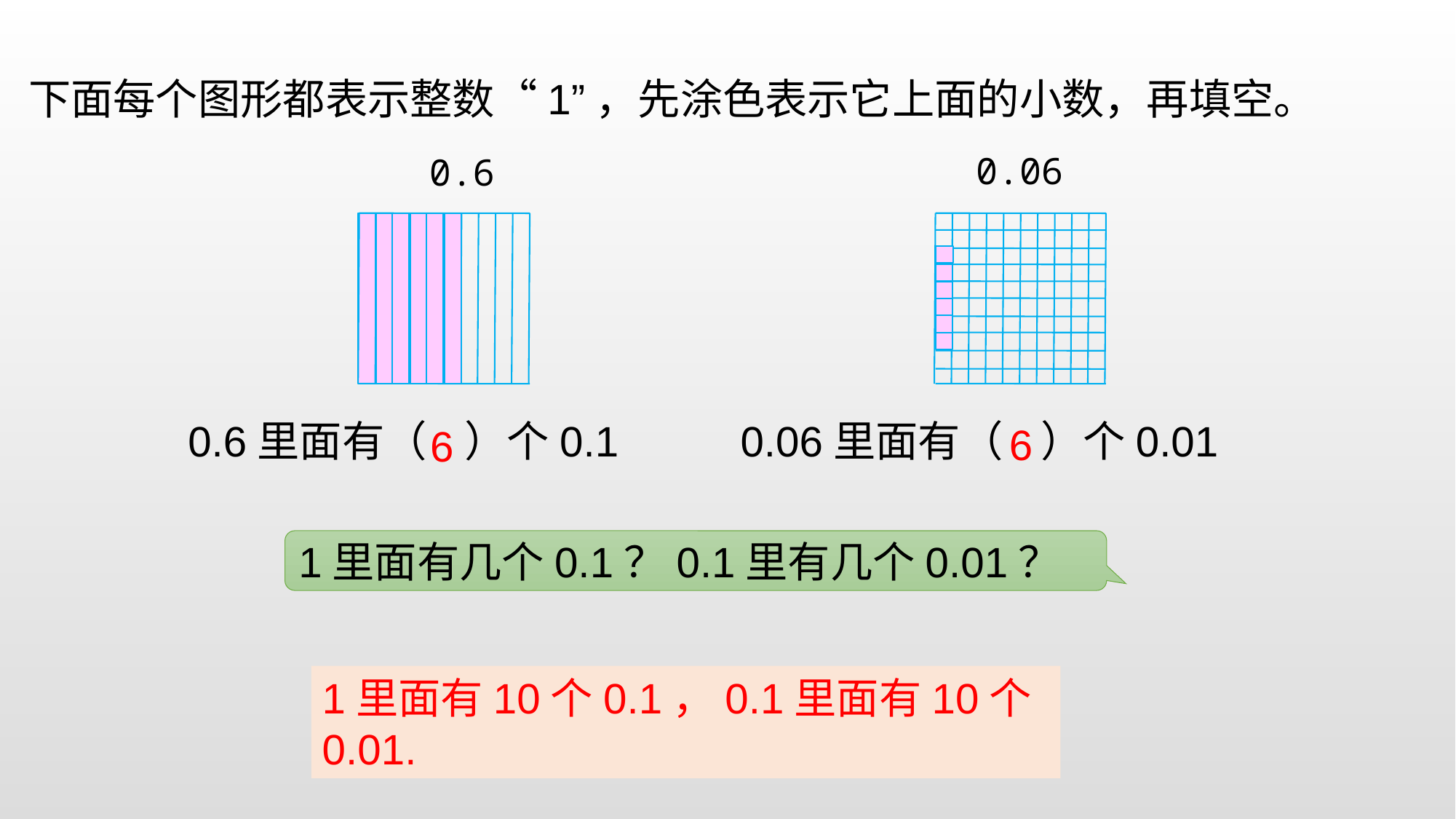

下面每个图形都表示整数“1”，先涂色表示它上面的小数，再填空。
0.06
0.6

0.6里面有（    ）个0.1
0.06里面有（    ）个0.01
6
6
1里面有几个0.1？0.1里有几个0.01？
1里面有10个0.1，0.1里面有10个0.01.